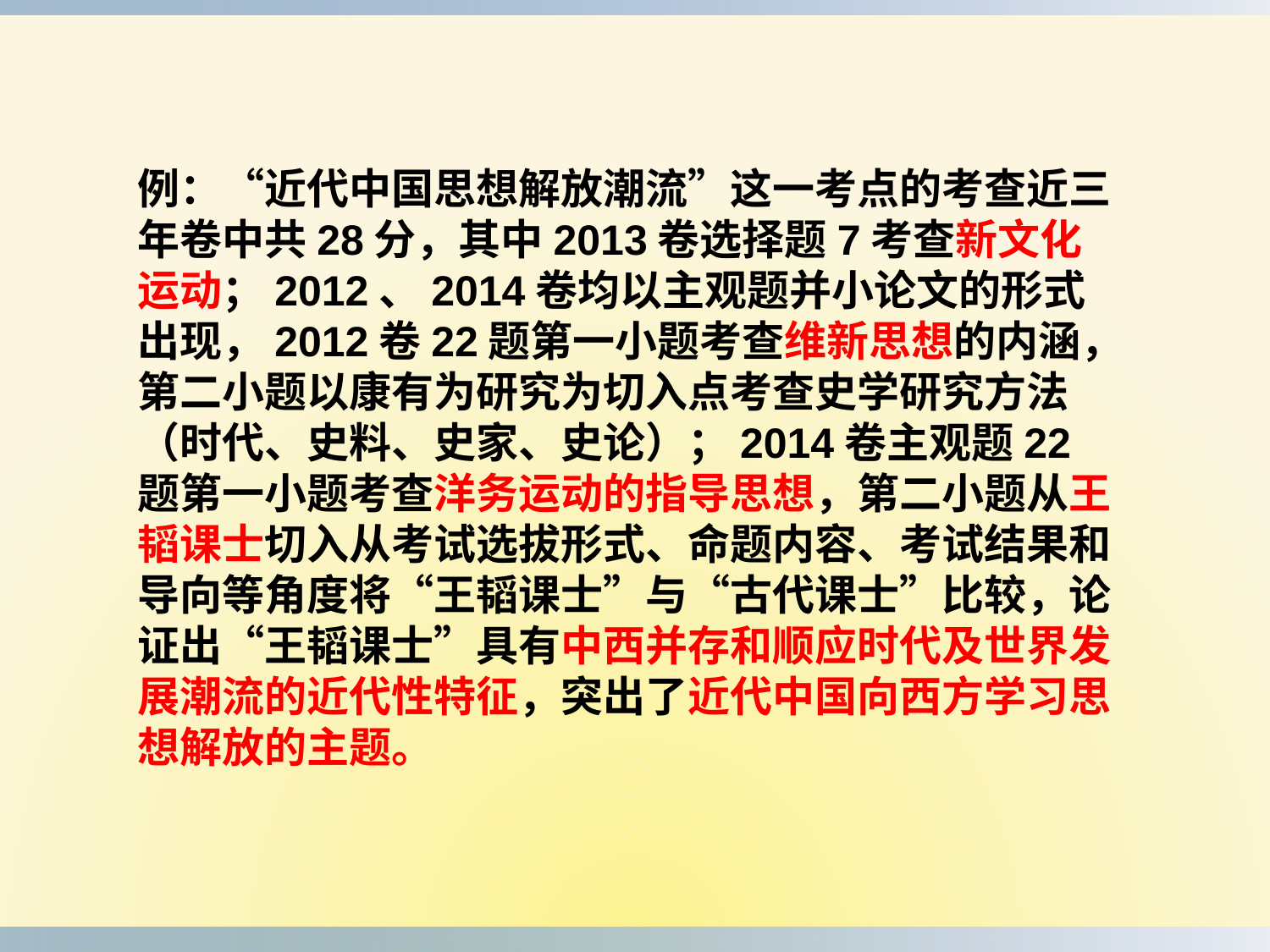

例：“近代中国思想解放潮流”这一考点的考查近三年卷中共28分，其中2013卷选择题7考查新文化运动；2012、2014卷均以主观题并小论文的形式出现，2012卷22题第一小题考查维新思想的内涵，第二小题以康有为研究为切入点考查史学研究方法（时代、史料、史家、史论）；2014卷主观题22题第一小题考查洋务运动的指导思想，第二小题从王韬课士切入从考试选拔形式、命题内容、考试结果和导向等角度将“王韬课士”与“古代课士”比较，论证出“王韬课士”具有中西并存和顺应时代及世界发展潮流的近代性特征，突出了近代中国向西方学习思想解放的主题。